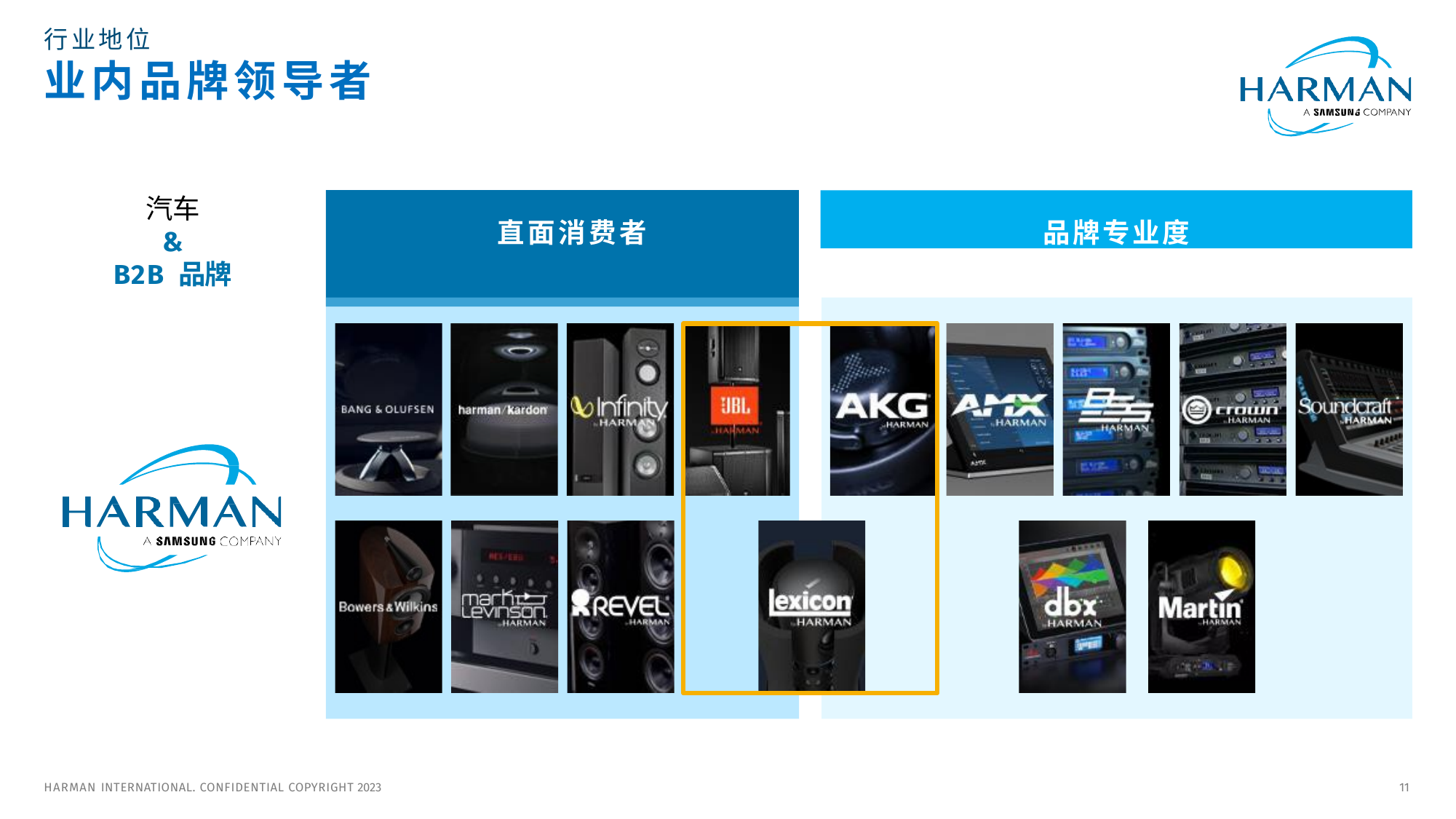

行业地位
# 业内品牌领导者
汽车
&
B2B 品牌
品牌专业度
直面消费者

11
HARMAN INTERNATIONAL. CONFIDENTIAL COPYRIGHT 2023